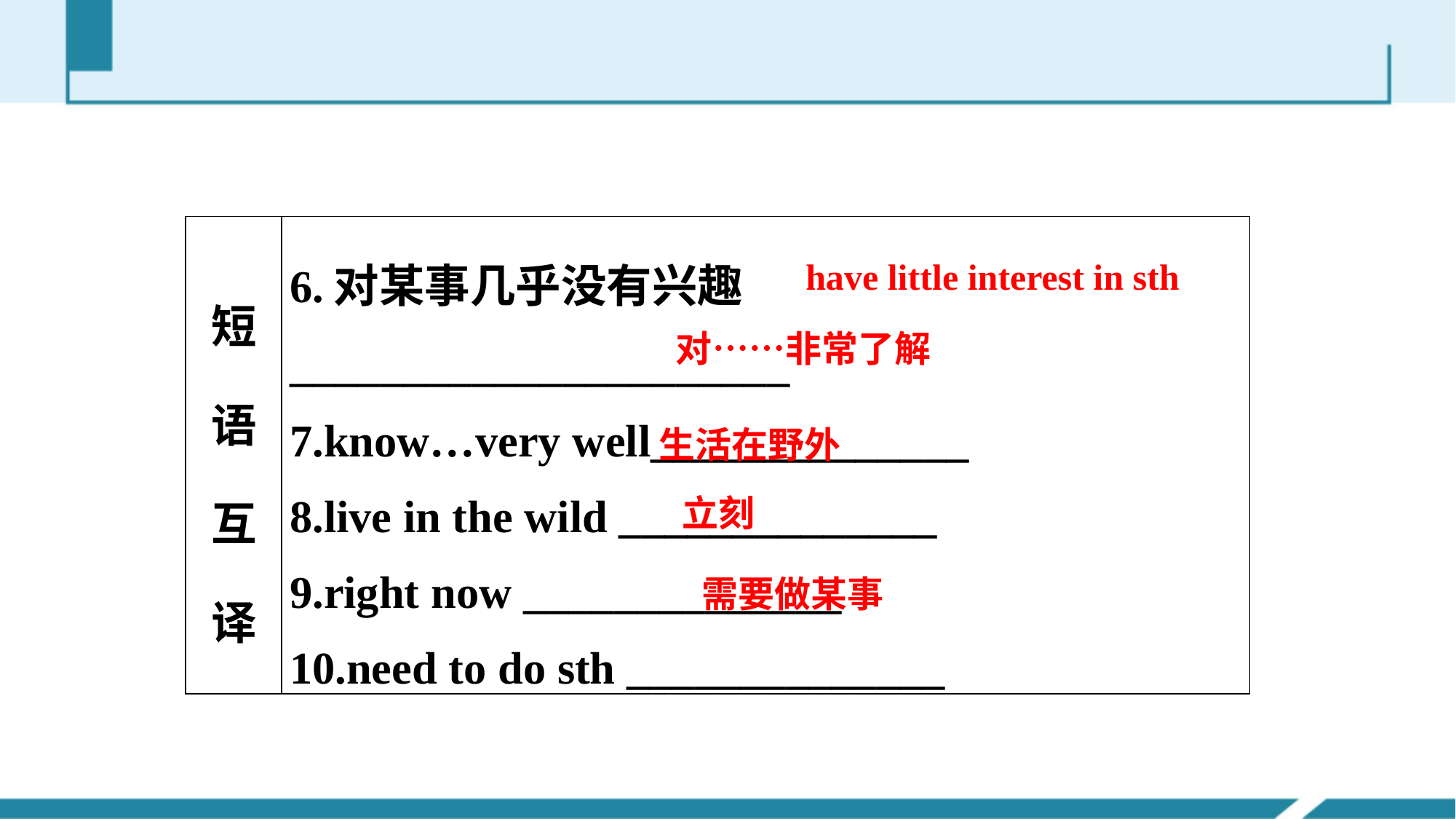

| 短语互译 | 6.对某事几乎没有兴趣\_\_\_\_\_\_\_\_\_\_\_\_\_\_\_\_\_\_\_\_\_\_ 7.know…very well\_\_\_\_\_\_\_\_\_\_\_\_\_\_ 8.live in the wild \_\_\_\_\_\_\_\_\_\_\_\_\_\_ 9.right now \_\_\_\_\_\_\_\_\_\_\_\_\_\_ 10.need to do sth \_\_\_\_\_\_\_\_\_\_\_\_\_\_ |
| --- | --- |
have little interest in sth
对……非常了解
生活在野外
立刻
需要做某事